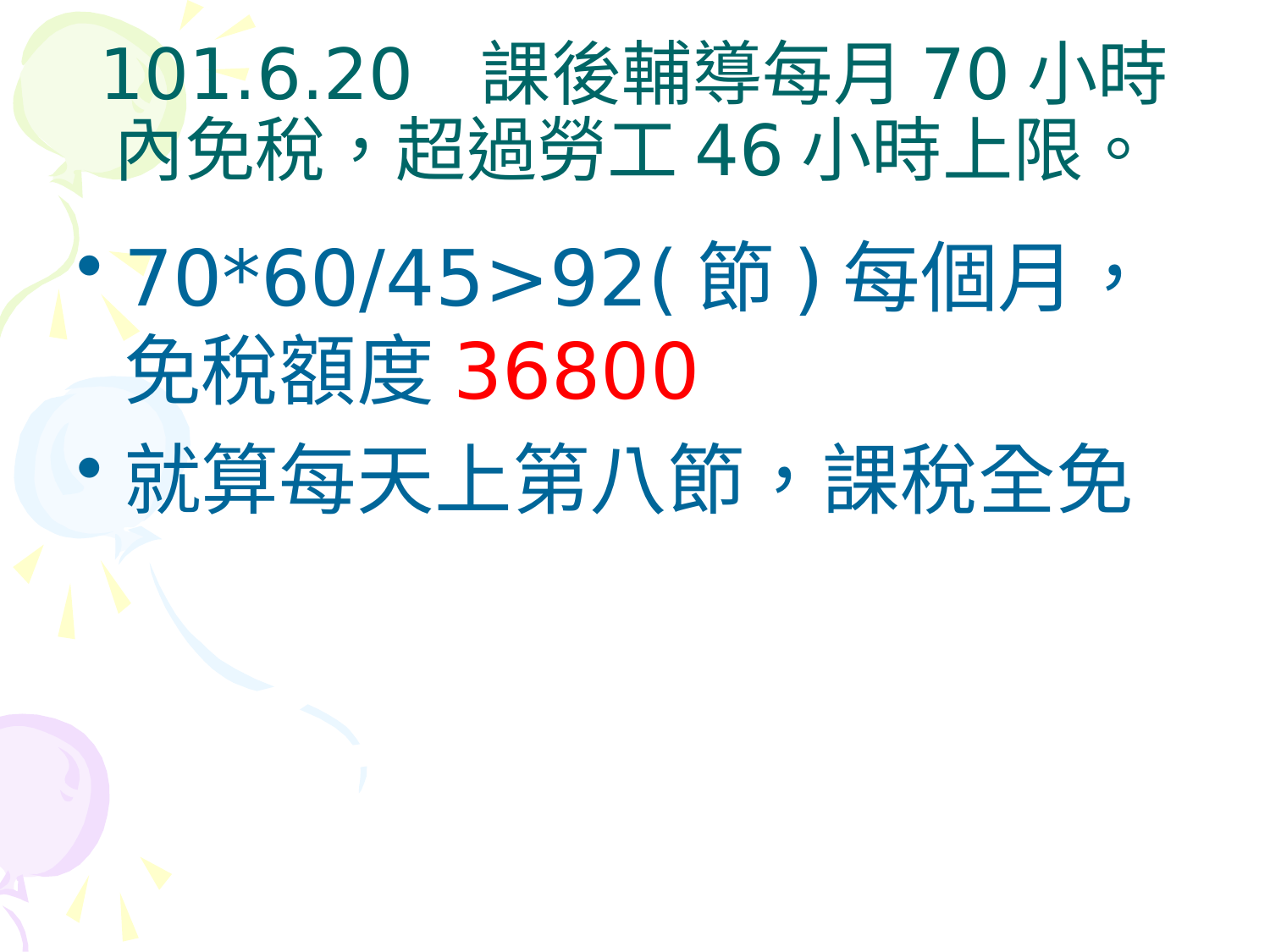

# 101.6.20	課後輔導每月70小時內免稅，超過勞工46小時上限。
70*60/45>92(節)每個月，免稅額度36800
就算每天上第八節，課稅全免